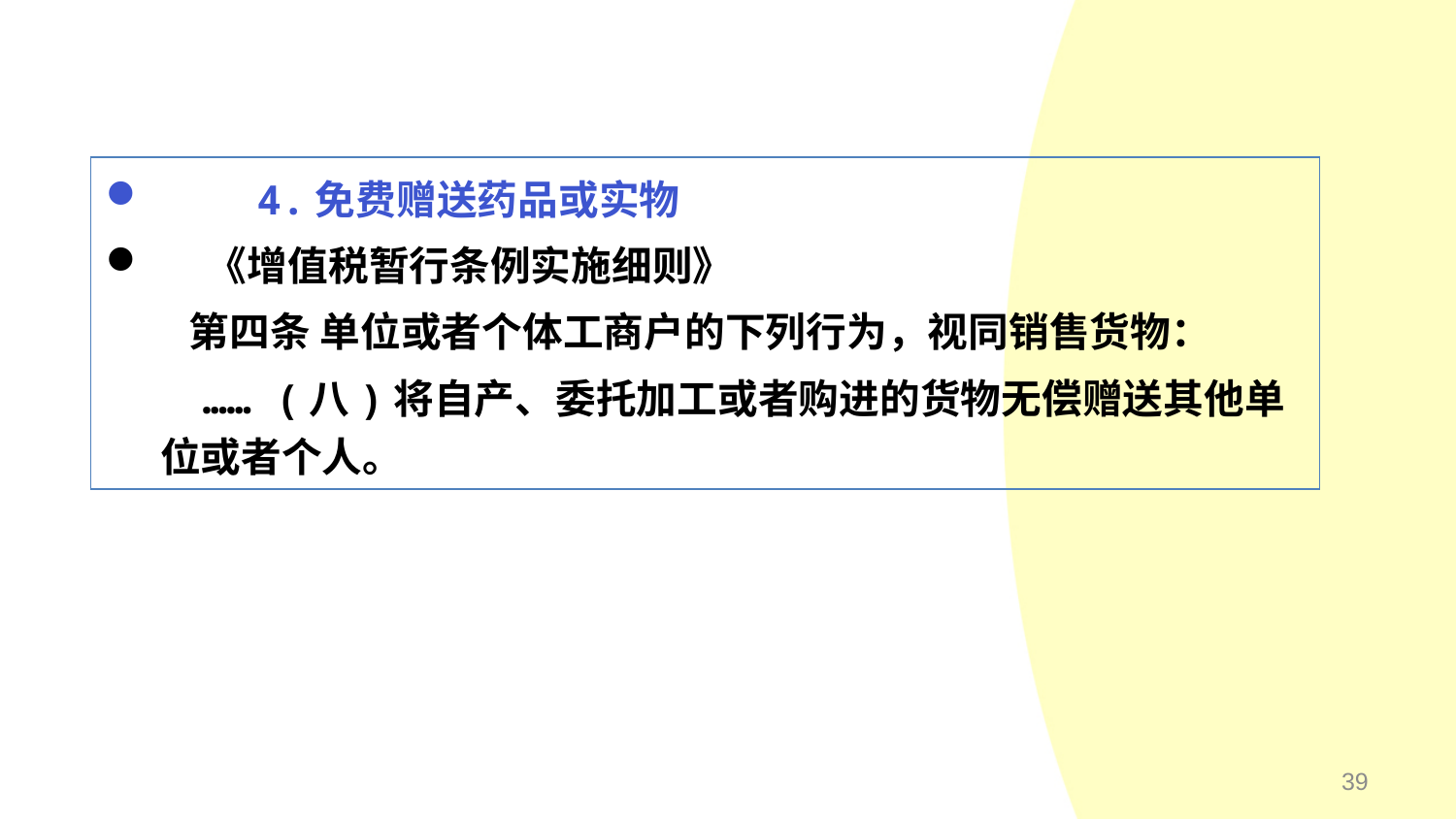

4.免费赠送药品或实物
    《增值税暂行条例实施细则》
        第四条 单位或者个体工商户的下列行为，视同销售货物：
    …… (八)将自产、委托加工或者购进的货物无偿赠送其他单位或者个人。

39